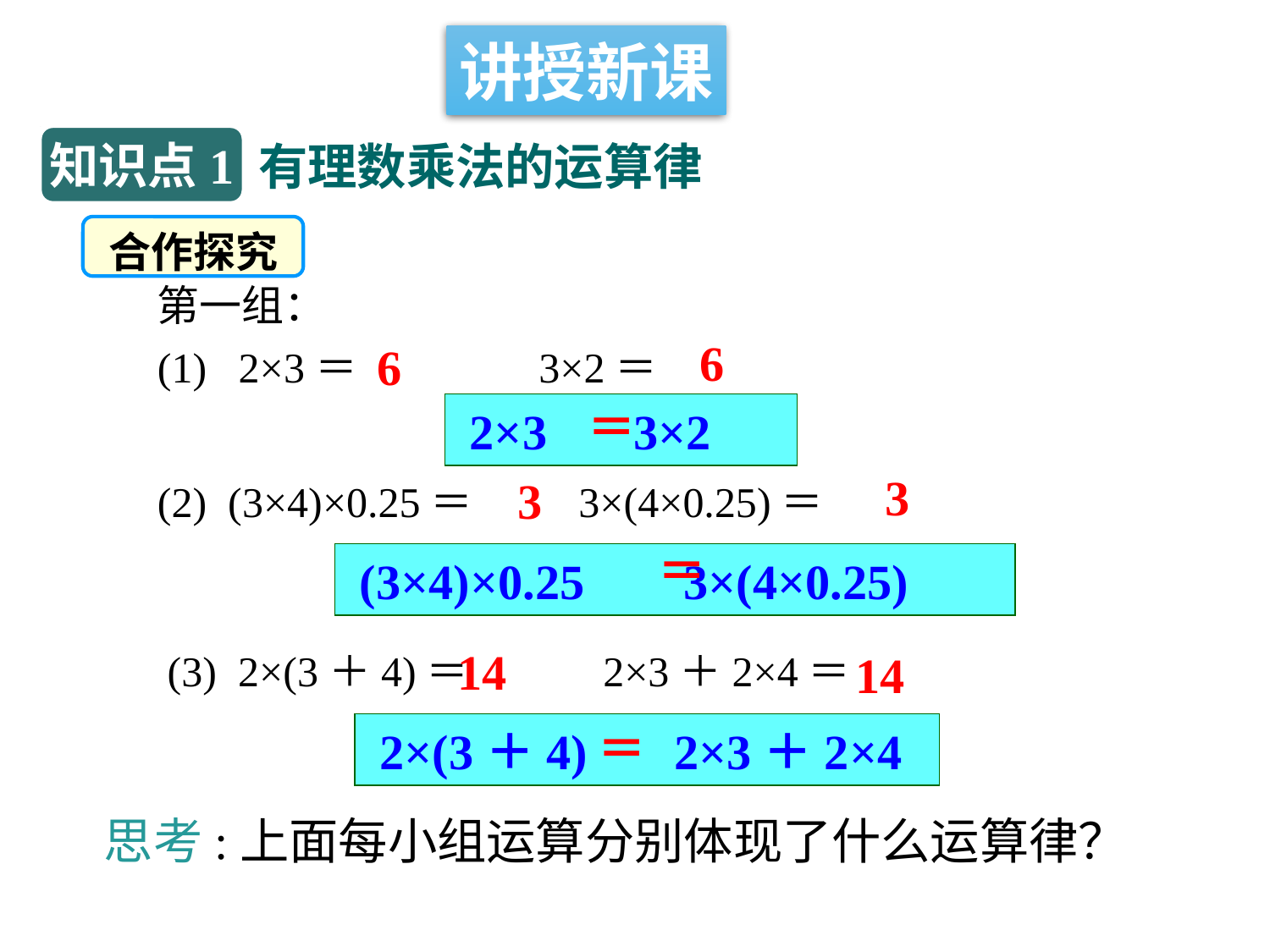

讲授新课
知识点1
有理数乘法的运算律
合作探究
第一组：
6
6
(1)   2×3＝                  3×2＝
＝
 2×3       3×2
3
3
(2)  (3×4)×0.25＝          3×(4×0.25)＝
＝
 (3×4)×0.25        3×(4×0.25)
14
(3)  2×(3＋4)＝             2×3＋2×4＝
14
＝
 2×(3＋4)       2×3＋2×4
思考:上面每小组运算分别体现了什么运算律？